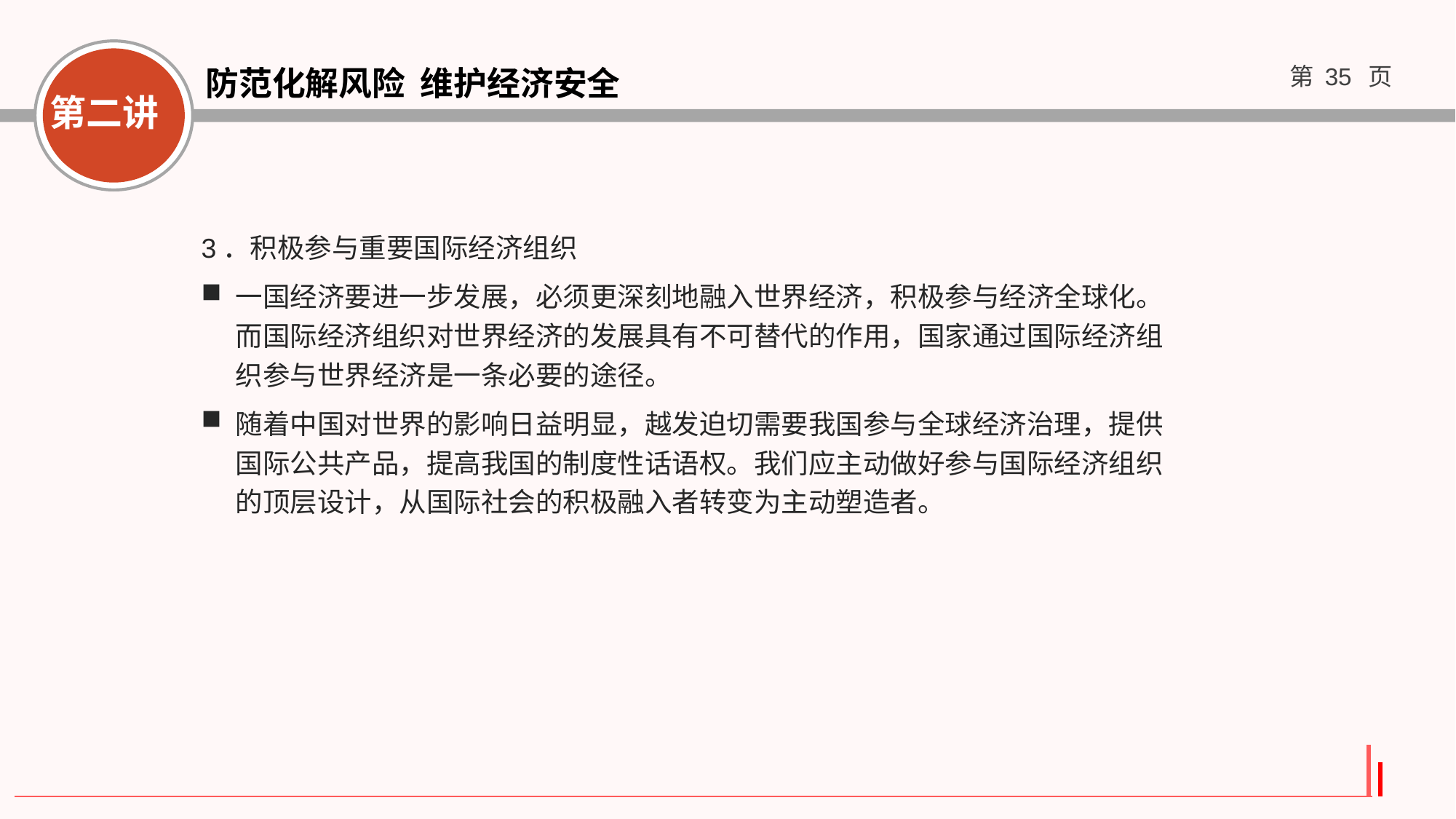

3．积极参与重要国际经济组织
一国经济要进一步发展，必须更深刻地融入世界经济，积极参与经济全球化。而国际经济组织对世界经济的发展具有不可替代的作用，国家通过国际经济组织参与世界经济是一条必要的途径。
随着中国对世界的影响日益明显，越发迫切需要我国参与全球经济治理，提供国际公共产品，提高我国的制度性话语权。我们应主动做好参与国际经济组织的顶层设计，从国际社会的积极融入者转变为主动塑造者。